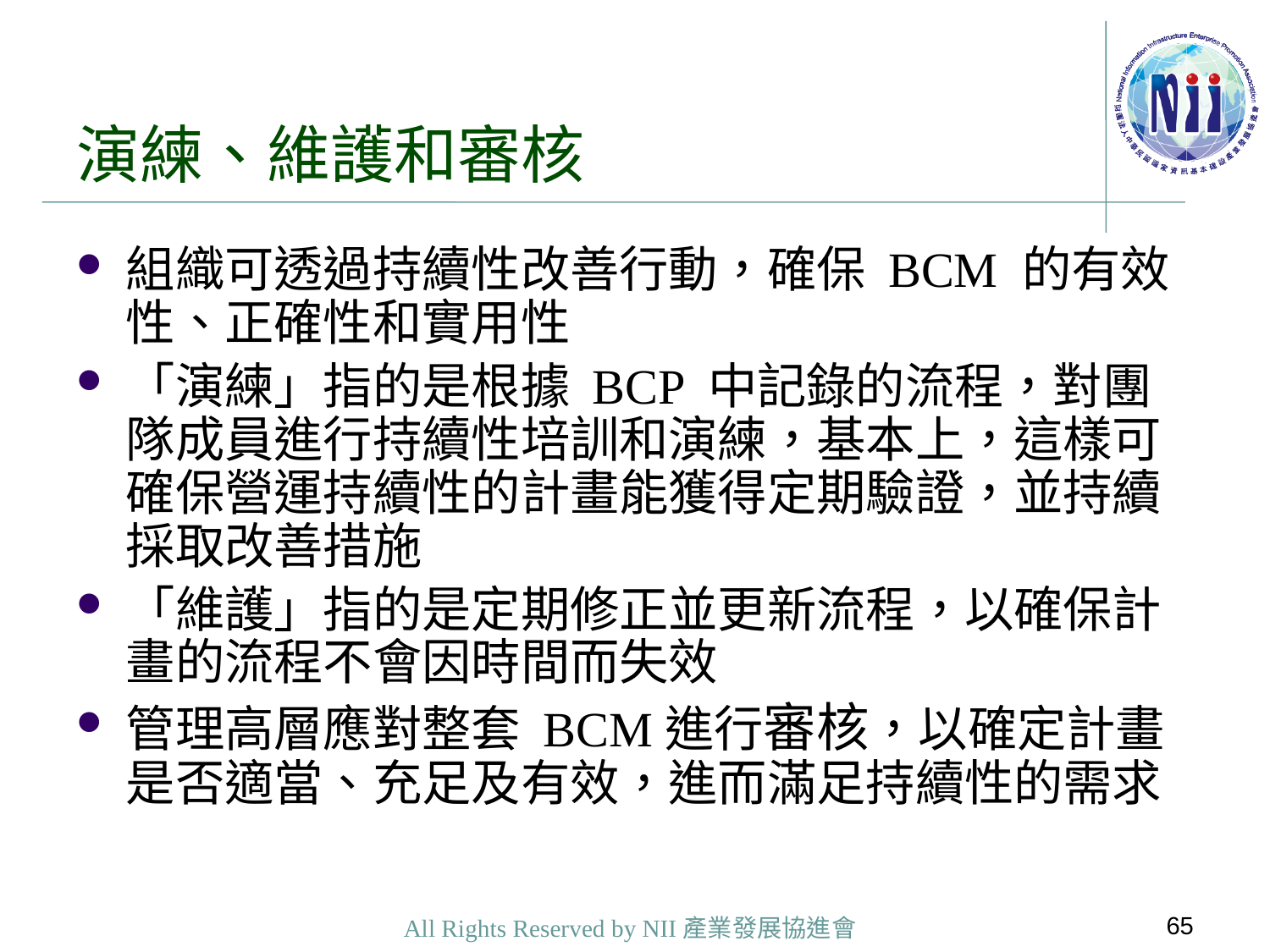

# 演練、維護和審核
組織可透過持續性改善行動，確保 BCM 的有效性、正確性和實用性
「演練」指的是根據 BCP 中記錄的流程，對團隊成員進行持續性培訓和演練，基本上，這樣可確保營運持續性的計畫能獲得定期驗證，並持續採取改善措施
「維護」指的是定期修正並更新流程，以確保計畫的流程不會因時間而失效
管理高層應對整套 BCM進行審核，以確定計畫是否適當、充足及有效，進而滿足持續性的需求
65
All Rights Reserved by NII產業發展協進會